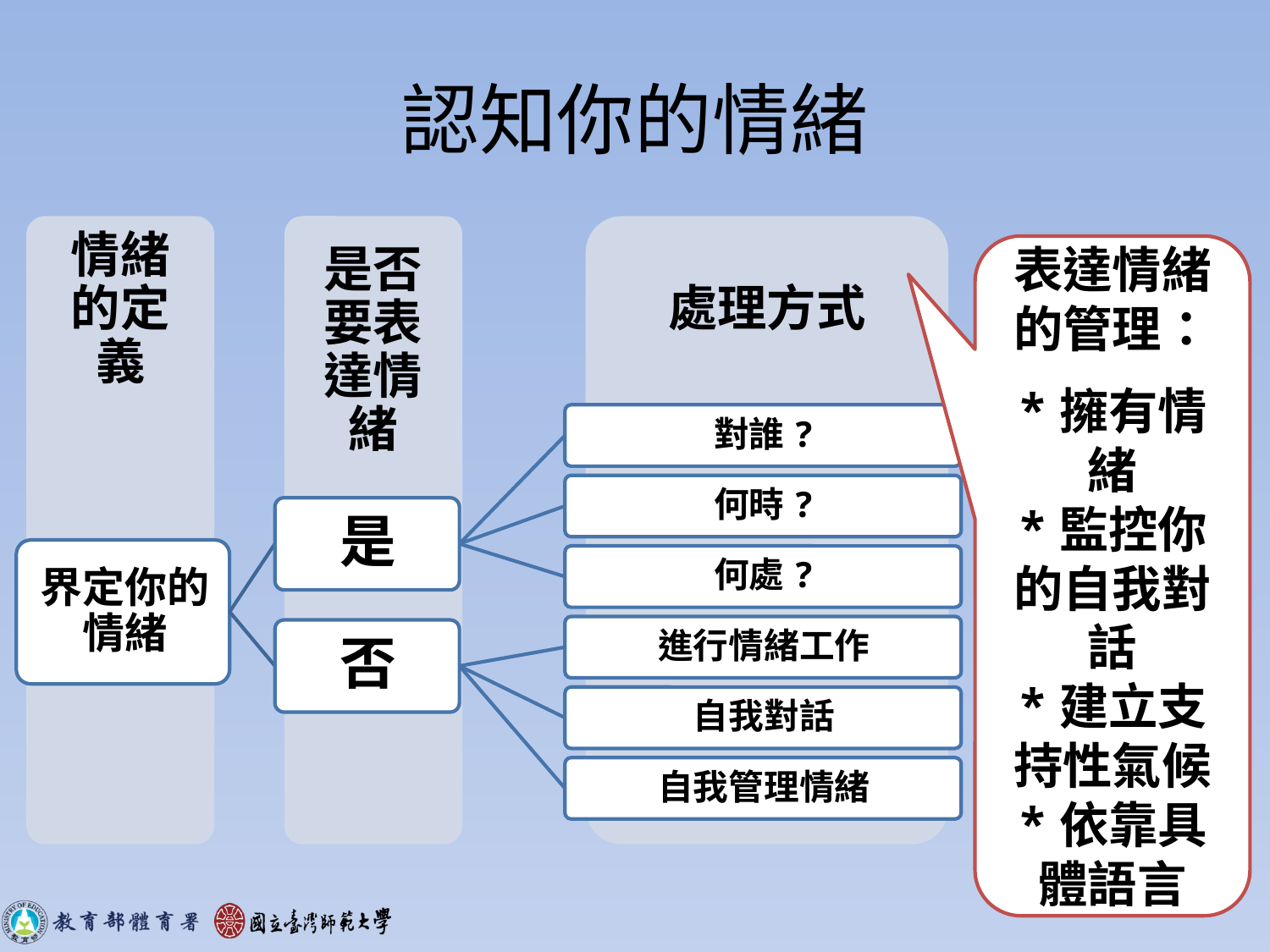

# 認知你的情緒
處理方式

是否要表達情緒
情緒的定義
界定你的情緒

是

對誰?

何時?

何處?

否

進行情緒工作

自我對話

自我管理情緒
表達情緒的管理：
*擁有情緒
*監控你的自我對話
*建立支持性氣候
*依靠具體語言